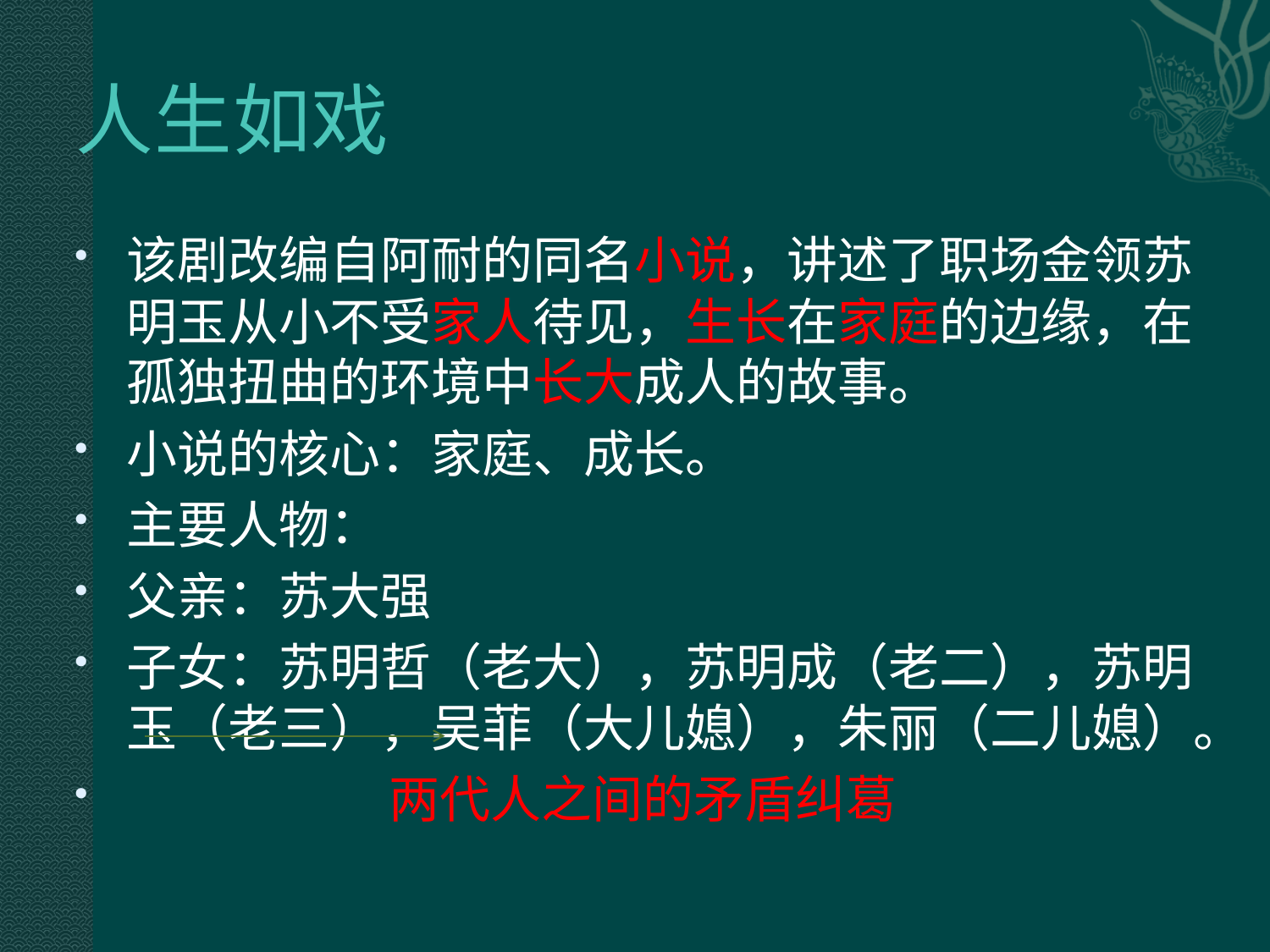

# 人生如戏
该剧改编自阿耐的同名小说，讲述了职场金领苏明玉从小不受家人待见，生长在家庭的边缘，在孤独扭曲的环境中长大成人的故事。
小说的核心：家庭、成长。
主要人物：
父亲：苏大强
子女：苏明哲（老大），苏明成（老二），苏明玉（老三），吴菲（大儿媳），朱丽（二儿媳）。
                      两代人之间的矛盾纠葛